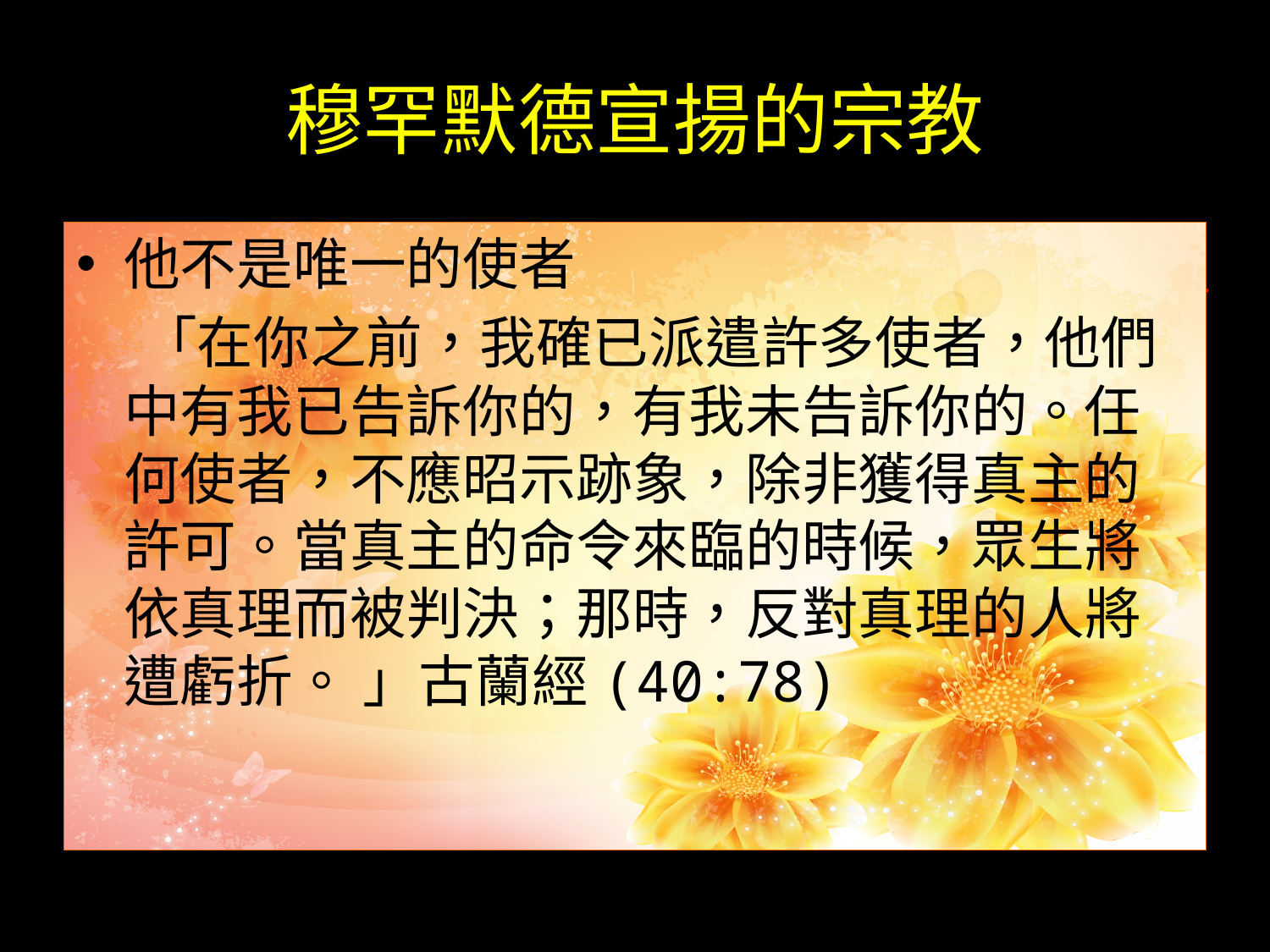

# 穆罕默德宣揚的宗教
他不是唯一的使者
    「在你之前，我確已派遣許多使者，他們中有我已告訴你的，有我未告訴你的。任何使者，不應昭示跡象，除非獲得真主的許可。當真主的命令來臨的時候，眾生將依真理而被判決；那時，反對真理的人將遭虧折。 」古蘭經(40:78)